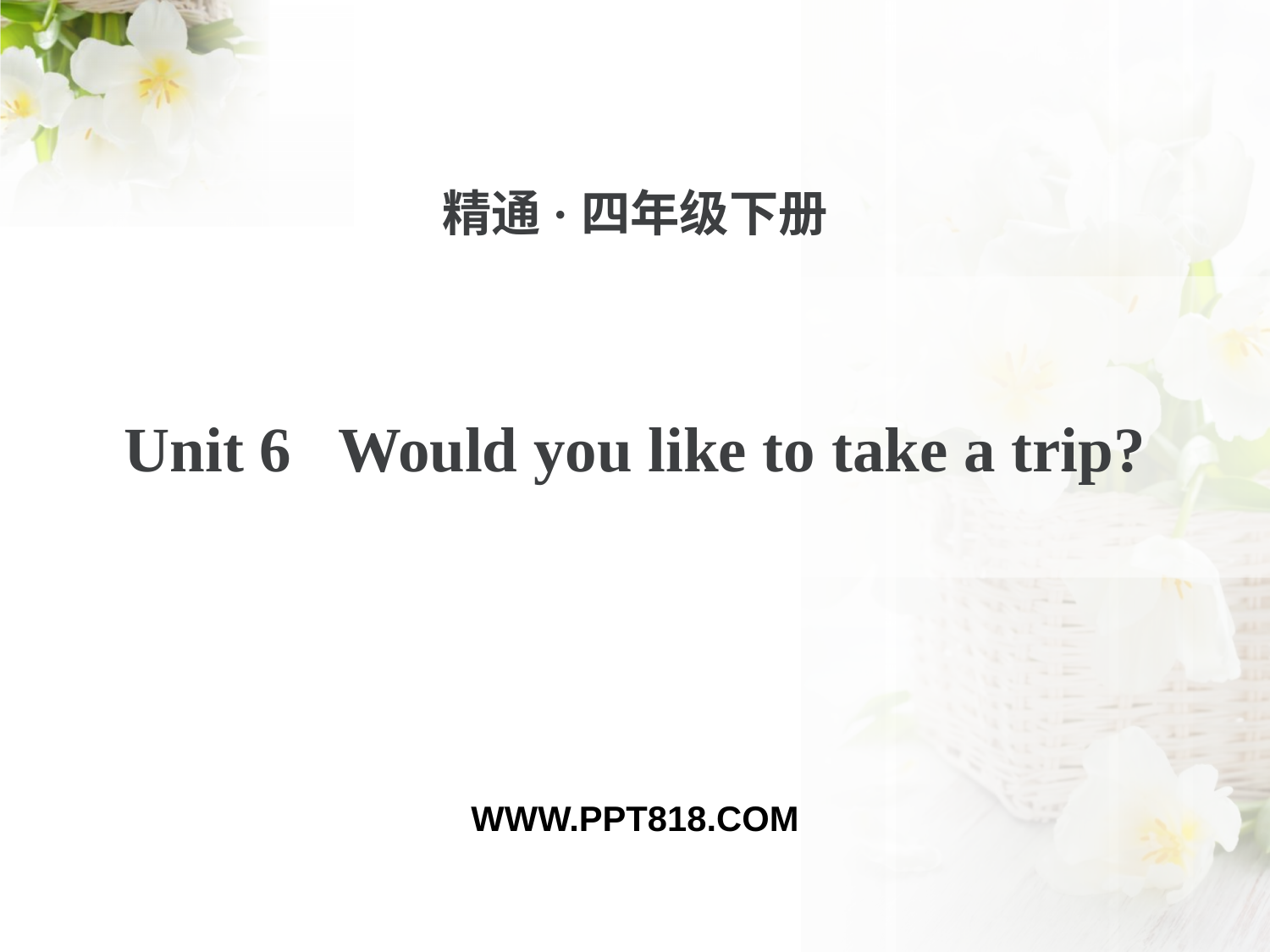

精通·四年级下册
Unit 6   Would you like to take a trip?
WWW.PPT818.COM